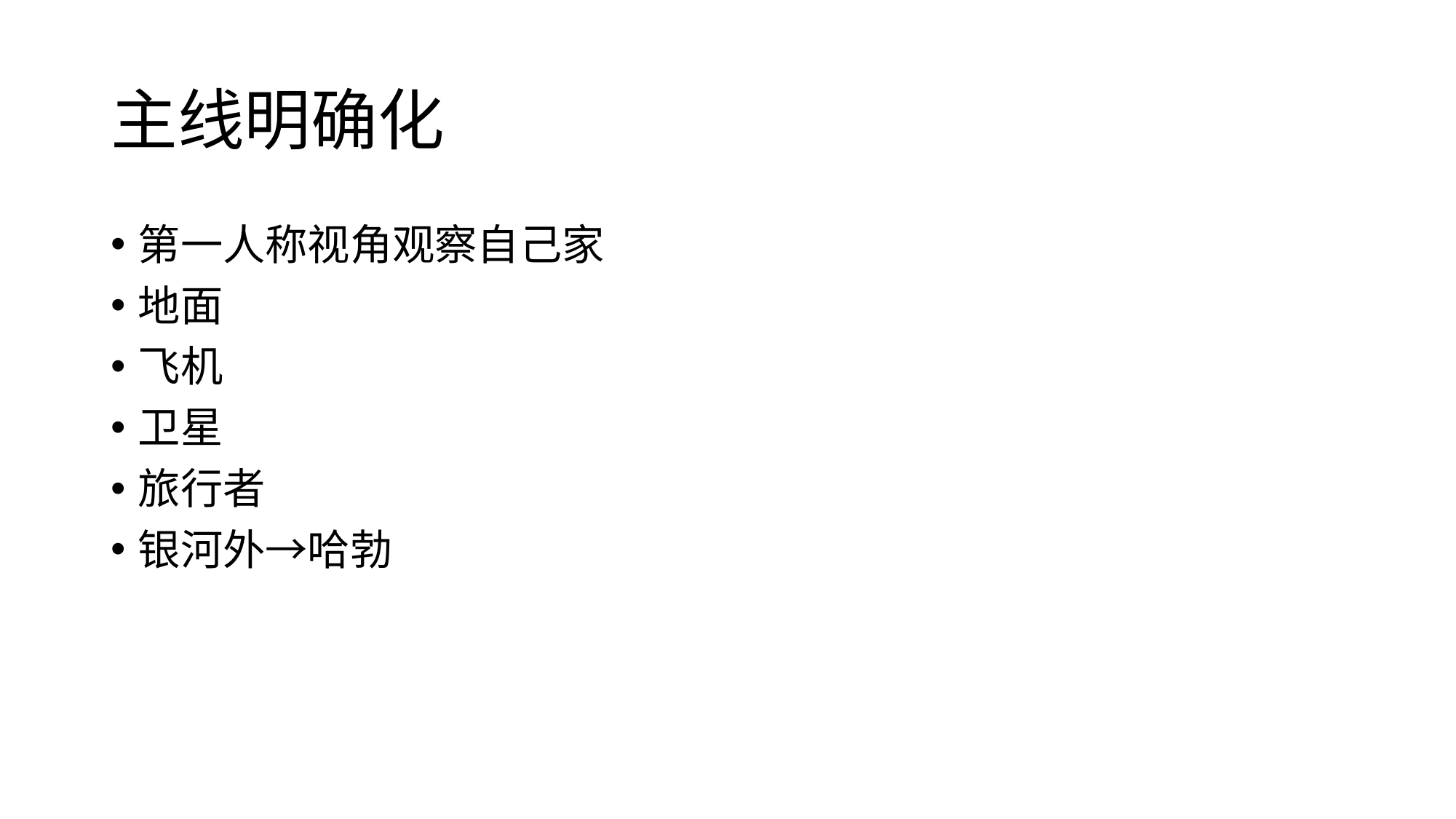

# 主线明确化
第一人称视角观察自己家
地面
飞机
卫星
旅行者
银河外→哈勃